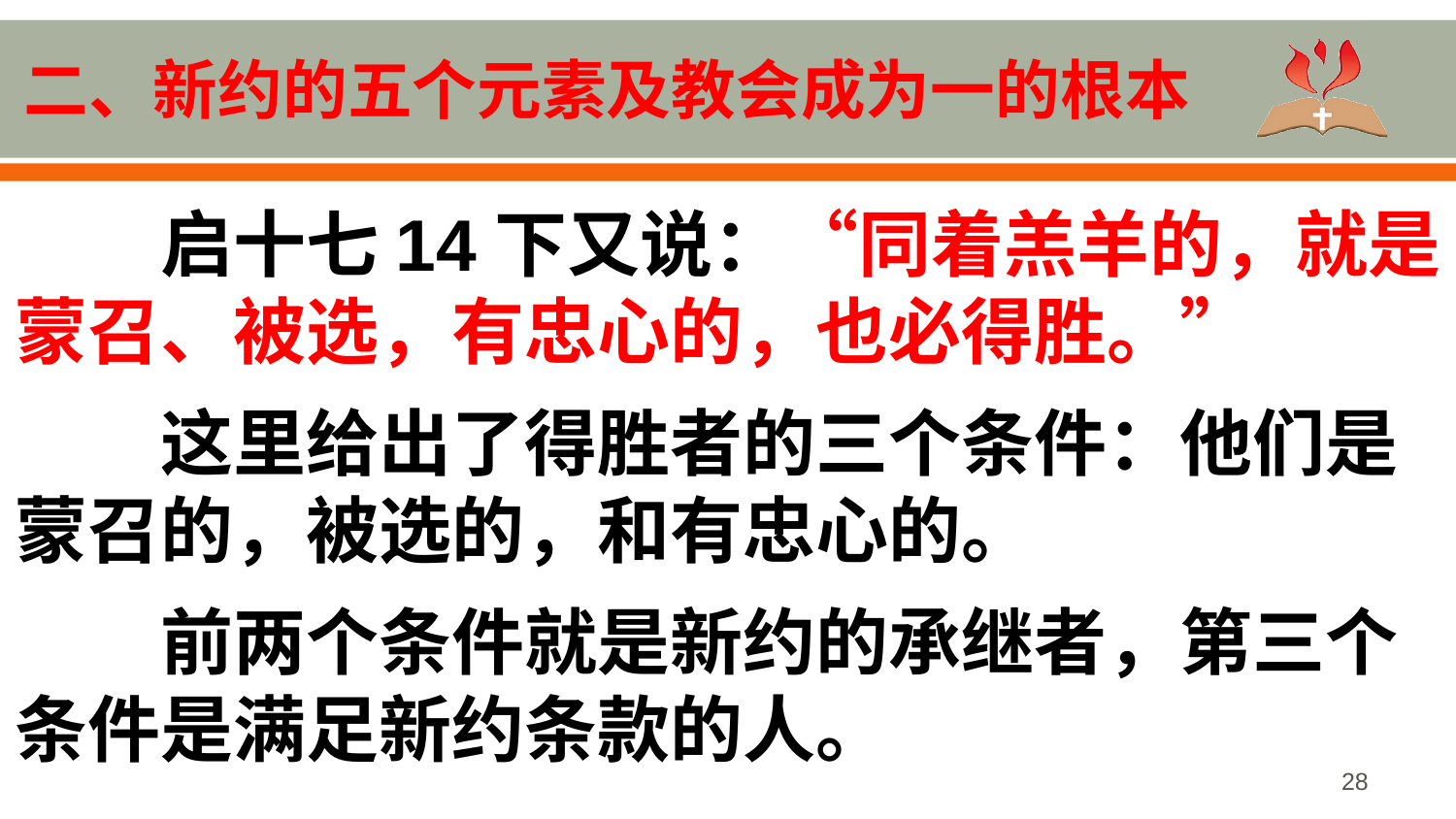

# 二、新约的五个元素及教会成为一的根本
启十七14下又说：“同着羔羊的，就是蒙召、被选，有忠心的，也必得胜。”
这里给出了得胜者的三个条件：他们是蒙召的，被选的，和有忠心的。
前两个条件就是新约的承继者，第三个条件是满足新约条款的人。

28